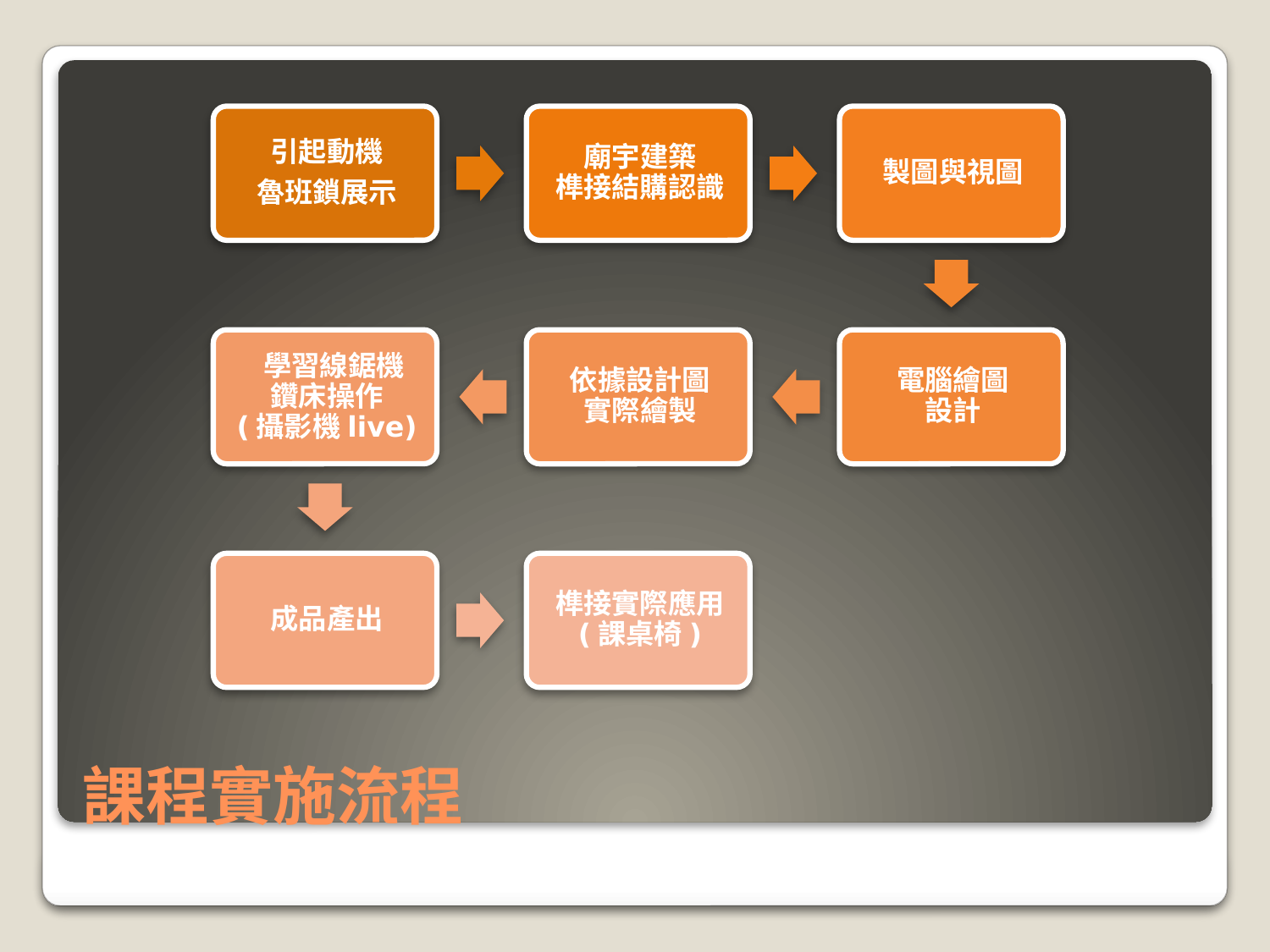

引起動機
魯班鎖展示

廟宇建築
榫接結購認識

製圖與視圖

電腦繪圖
設計

依據設計圖
實際繪製

 學習線鋸機
鑽床操作
(攝影機live)

成品產出

榫接實際應用
(課桌椅)
# 課程實施流程